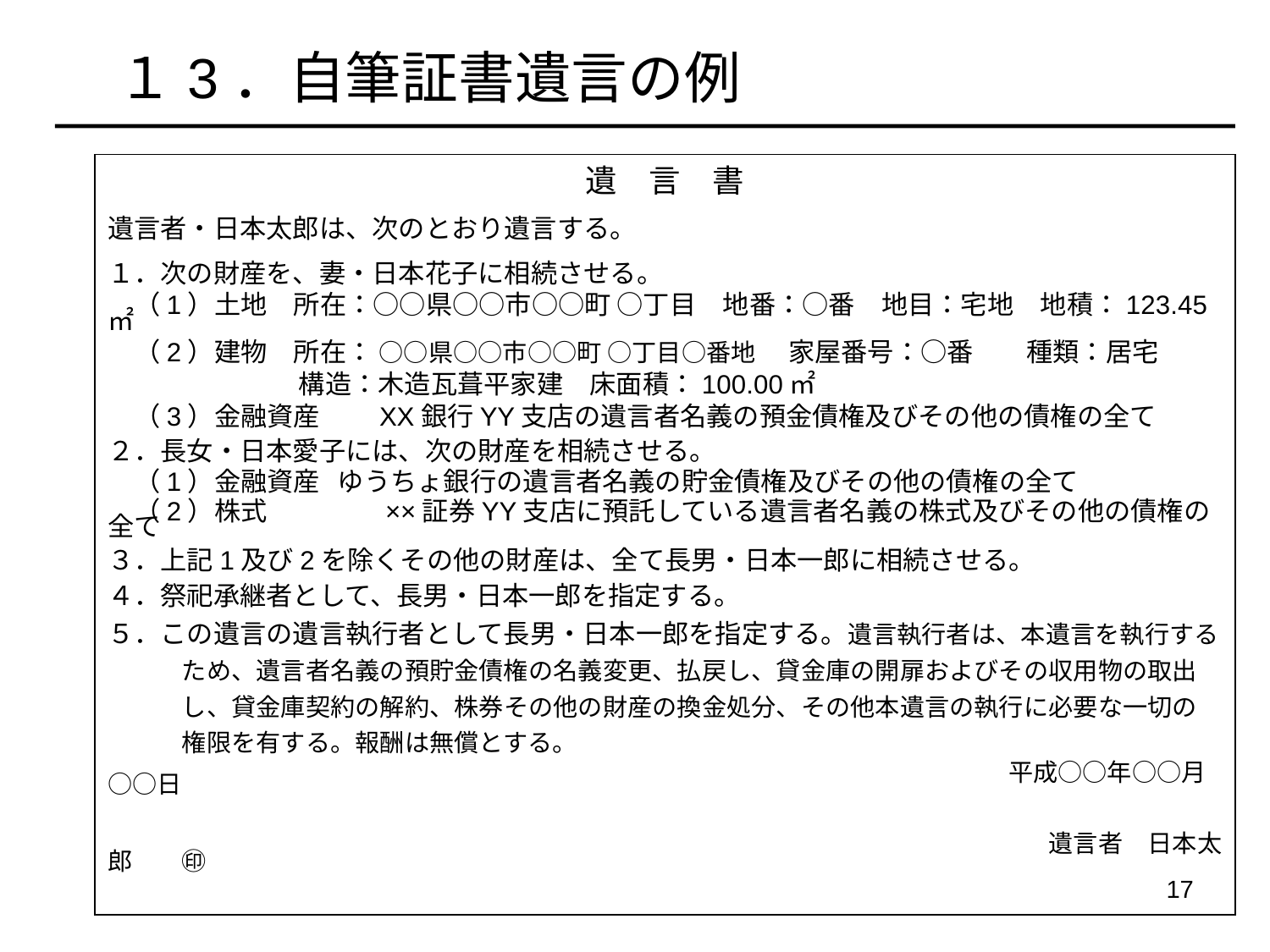

１3．自筆証書遺言の例

遺　言　書
遺言者・日本太郎は、次のとおり遺言する。
１．次の財産を、妻・日本花子に相続させる。
　（1）土地　所在：○○県○○市○○町 ○丁目　地番：○番　地目：宅地　地積：123.45㎡
　（2）建物　所在： ○○県○○市○○町 ○丁目○番地 　家屋番号：○番　　種類：居宅
　　　　　　　 構造：木造瓦葺平家建　床面積：100.00㎡
　（3）金融資産　　XX銀行YY支店の遺言者名義の預金債権及びその他の債権の全て
２．長女・日本愛子には、次の財産を相続させる。
　（1）金融資産   ゆうちょ銀行の遺言者名義の貯金債権及びその他の債権の全て
　（2）株式　　　　 ××証券YY支店に預託している遺言者名義の株式及びその他の債権の全て
３．上記1及び2を除くその他の財産は、全て長男・日本一郎に相続させる。
４．祭祀承継者として、長男・日本一郎を指定する。
５．この遺言の遺言執行者として長男・日本一郎を指定する。遺言執行者は、本遺言を執行する
　　　ため、遺言者名義の預貯金債権の名義変更、払戻し、貸金庫の開扉およびその収用物の取出
　　　し、貸金庫契約の解約、株券その他の財産の換金処分、その他本遺言の執行に必要な一切の
　　　権限を有する。報酬は無償とする。
　　　　　　　　　　　　　　　　　　　　　　　　　　　　　　　　平成○○年○○月○○日

　　　　　　　　　　　　　　　　　　　　　　　　　　　　　　　　　　　　　　遺言者　日本太郎　　㊞

17